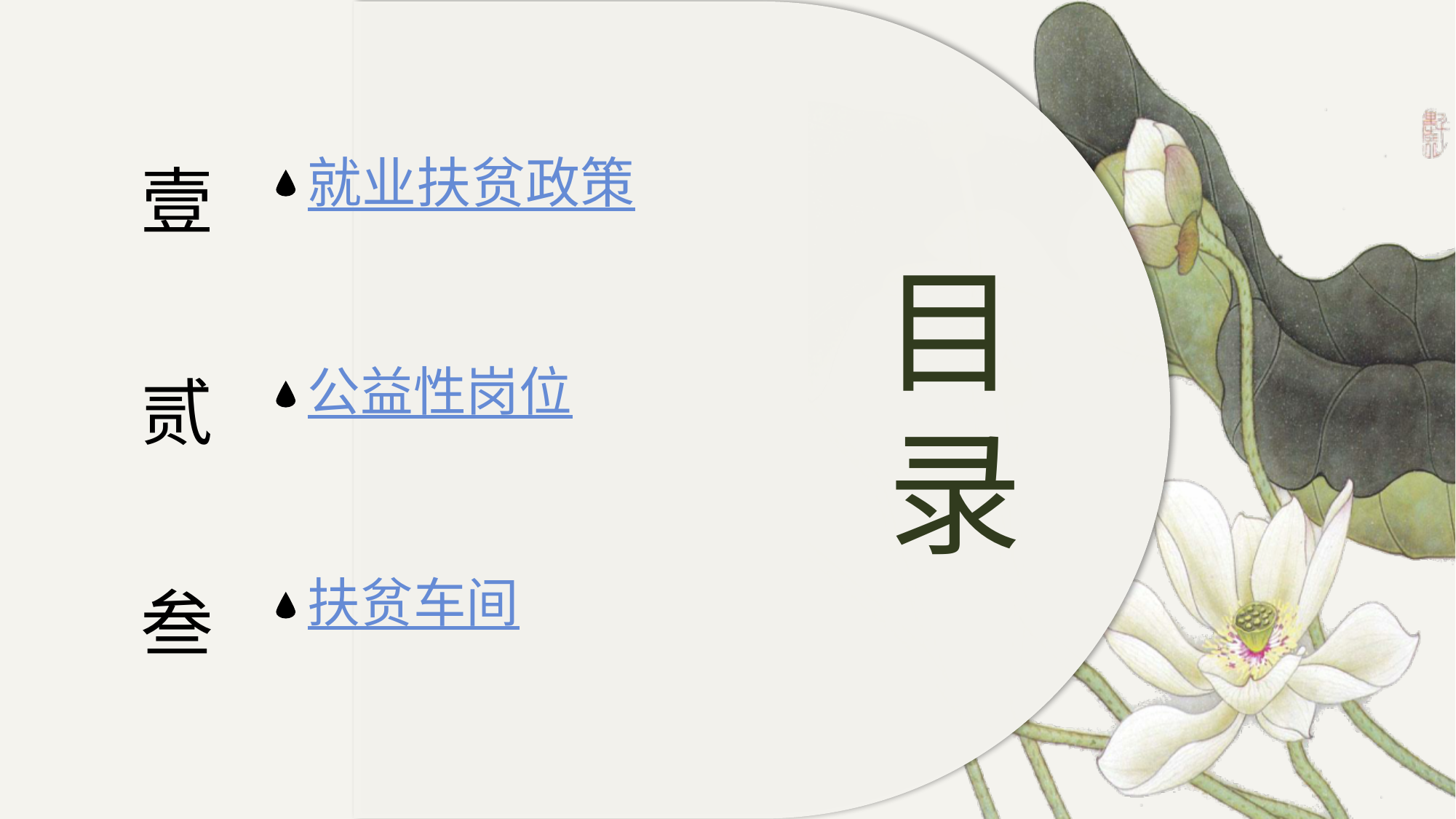

就业扶贫政策
壹

目录
公益性岗位
贰

扶贫车间
叁